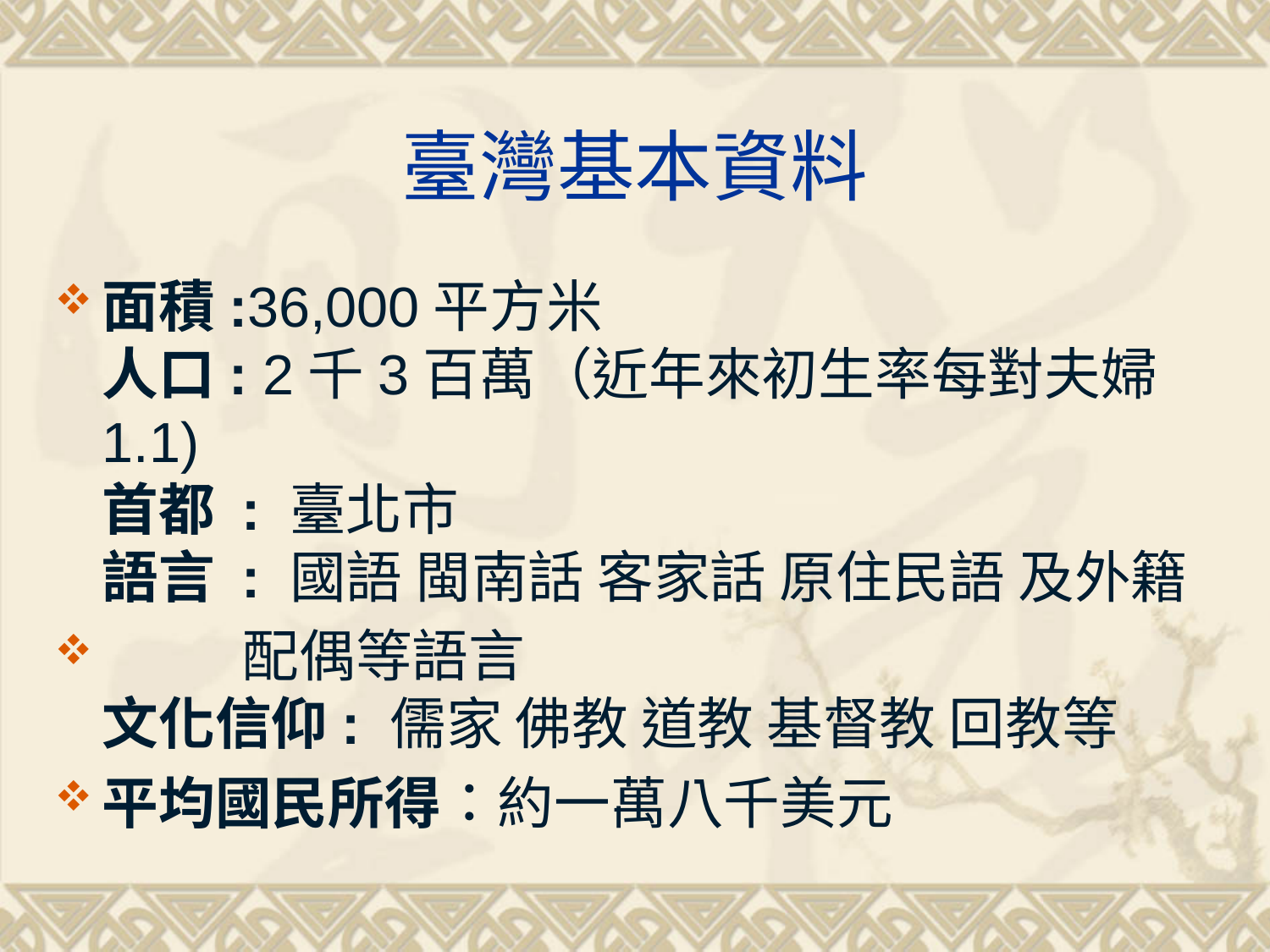

# 臺灣基本資料
面積:36,000平方米
人口: 2千3百萬（近年來初生率每對夫婦1.1)
首都 : 臺北市
語言 : 國語 閩南話 客家話 原住民語 及外籍
          配偶等語言
文化信仰: 儒家 佛教 道教 基督教 回教等
平均國民所得：約一萬八千美元